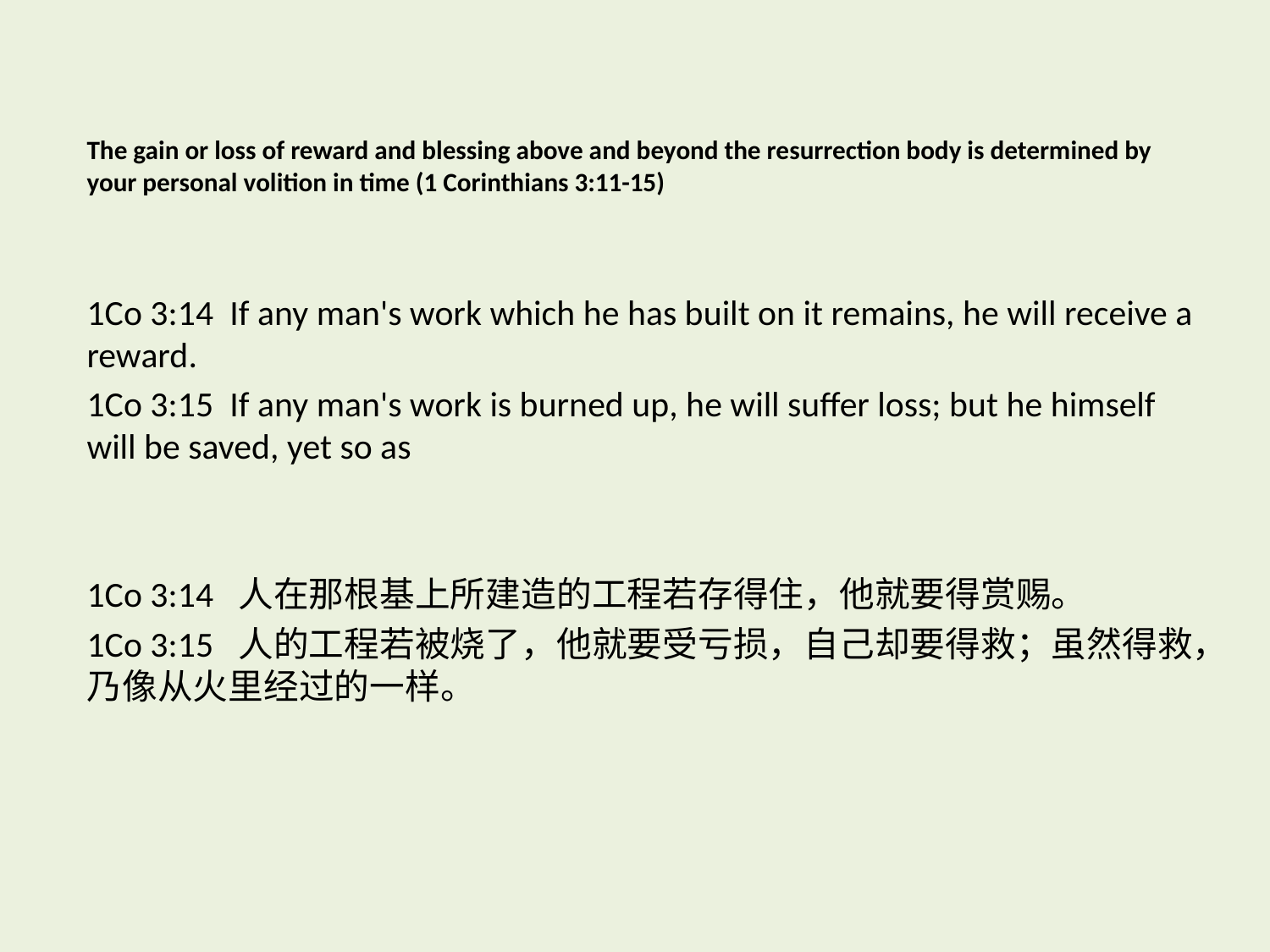

The gain or loss of reward and blessing above and beyond the resurrection body is determined by your personal volition in time (1 Corinthians 3:11-15)

1Co 3:14  If any man's work which he has built on it remains, he will receive a reward.
1Co 3:15  If any man's work is burned up, he will suffer loss; but he himself will be saved, yet so as

1Co 3:14  人在那根基上所建造的工程若存得住，他就要得赏赐。
1Co 3:15  人的工程若被烧了，他就要受亏损，自己却要得救；虽然得救，乃像从火里经过的一样。